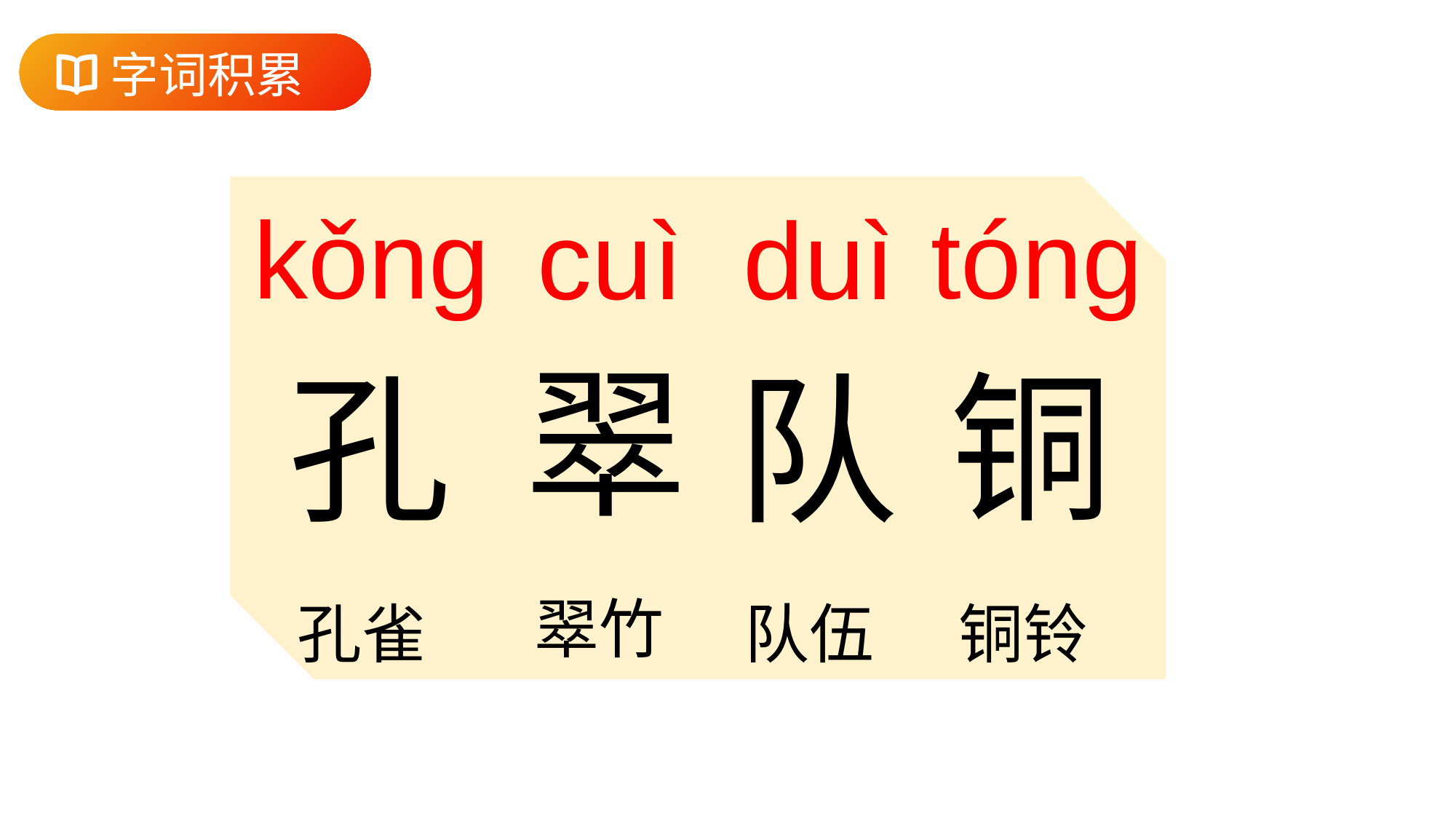

字词积累

kǒnɡ
tónɡ
cuì
duì
翠
铜
孔
队
翠竹
孔雀
铜铃
队伍